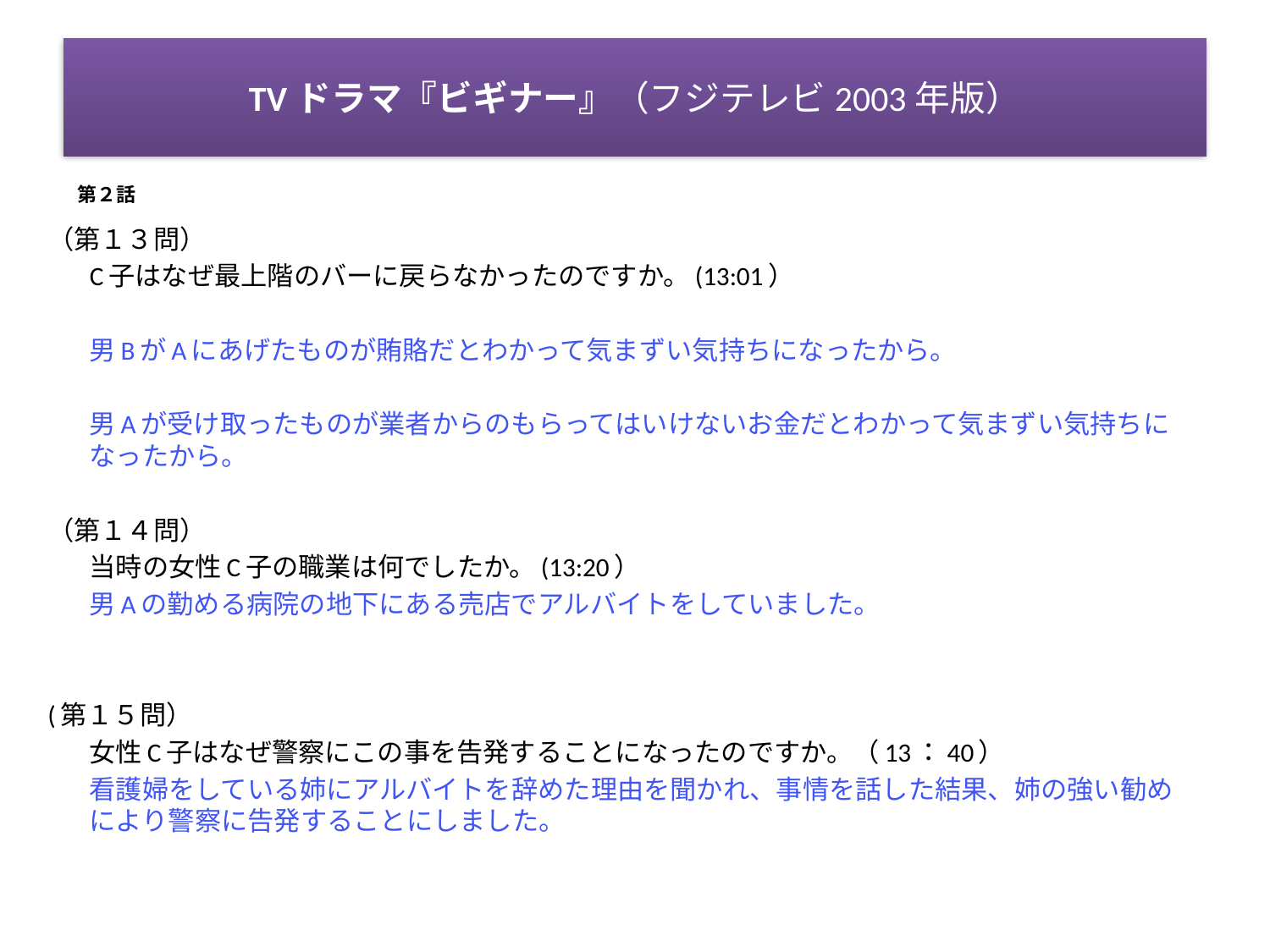

# TVドラマ『ビギナー』（フジテレビ2003年版）
第２話
（第１３問）
	C子はなぜ最上階のバーに戻らなかったのですか。(13:01）

	男BがAにあげたものが賄賂だとわかって気まずい気持ちになったから。

	男Aが受け取ったものが業者からのもらってはいけないお金だとわかって気まずい気持ちになったから。

（第１４問）
	当時の女性C子の職業は何でしたか。(13:20）
	男Aの勤める病院の地下にある売店でアルバイトをしていました。

(第１５問）
	女性C子はなぜ警察にこの事を告発することになったのですか。（13：40）
	看護婦をしている姉にアルバイトを辞めた理由を聞かれ、事情を話した結果、姉の強い勧めにより警察に告発することにしました。